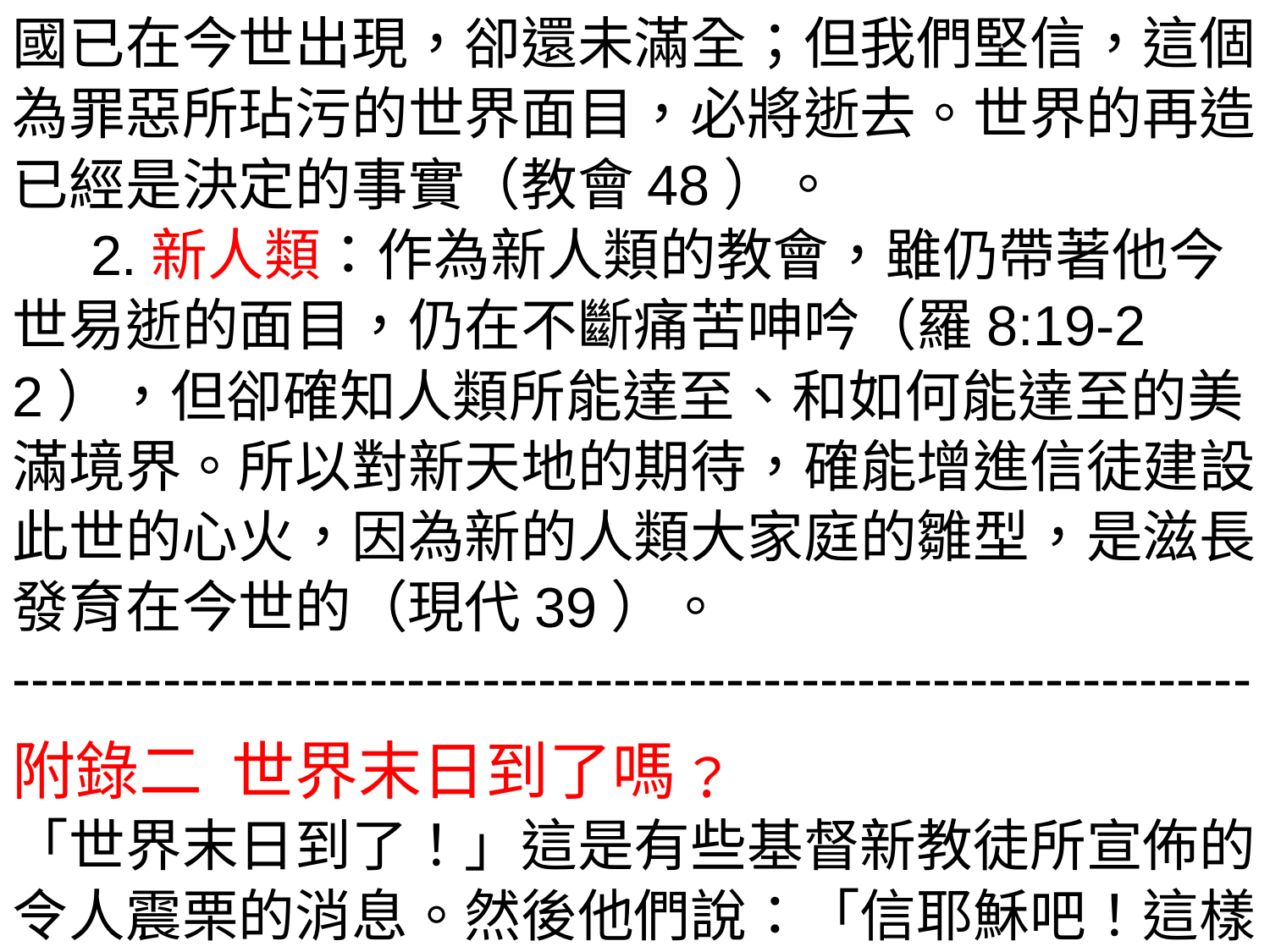

國已在今世出現，卻還未滿全；但我們堅信，這個為罪惡所玷污的世界面目，必將逝去。世界的再造已經是決定的事實（教會48）。
     2.新人類：作為新人類的教會，雖仍帶著他今世易逝的面目，仍在不斷痛苦呻吟（羅8:19-22），但卻確知人類所能達至、和如何能達至的美滿境界。所以對新天地的期待，確能增進信徒建設此世的心火，因為新的人類大家庭的雛型，是滋長發育在今世的（現代39）。
------------------------------------------------------------------
附錄二  世界末日到了嗎﹖
「世界末日到了！」這是有些基督新教徒所宣佈的令人震栗的消息。然後他們說：「信耶穌吧！這樣